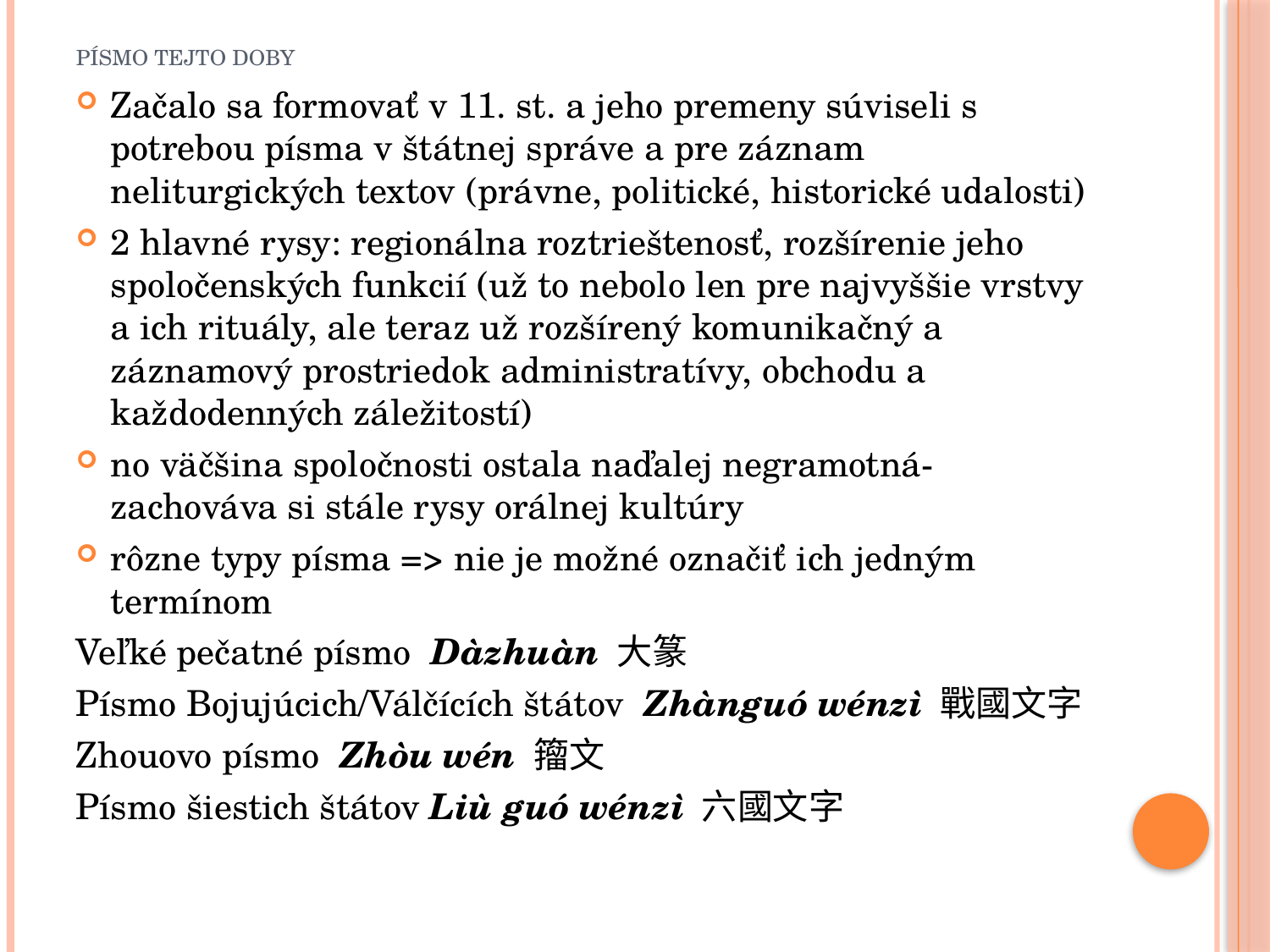

# Písmo tejto doby
Začalo sa formovať v 11. st. a jeho premeny súviseli s potrebou písma v štátnej správe a pre záznam neliturgických textov (právne, politické, historické udalosti)
2 hlavné rysy: regionálna roztrieštenosť, rozšírenie jeho spoločenských funkcií (už to nebolo len pre najvyššie vrstvy a ich rituály, ale teraz už rozšírený komunikačný a záznamový prostriedok administratívy, obchodu a každodenných záležitostí)
no väčšina spoločnosti ostala naďalej negramotná-zachováva si stále rysy orálnej kultúry
rôzne typy písma => nie je možné označiť ich jedným termínom
Veľké pečatné písmo  Dàzhuàn 大篆
Písmo Bojujúcich/Válčících štátov  Zhànguó wénzì 戰國文字
Zhouovo písmo  Zhòu wén 籀文
Písmo šiestich štátov Liù guó wénzì 六國文字